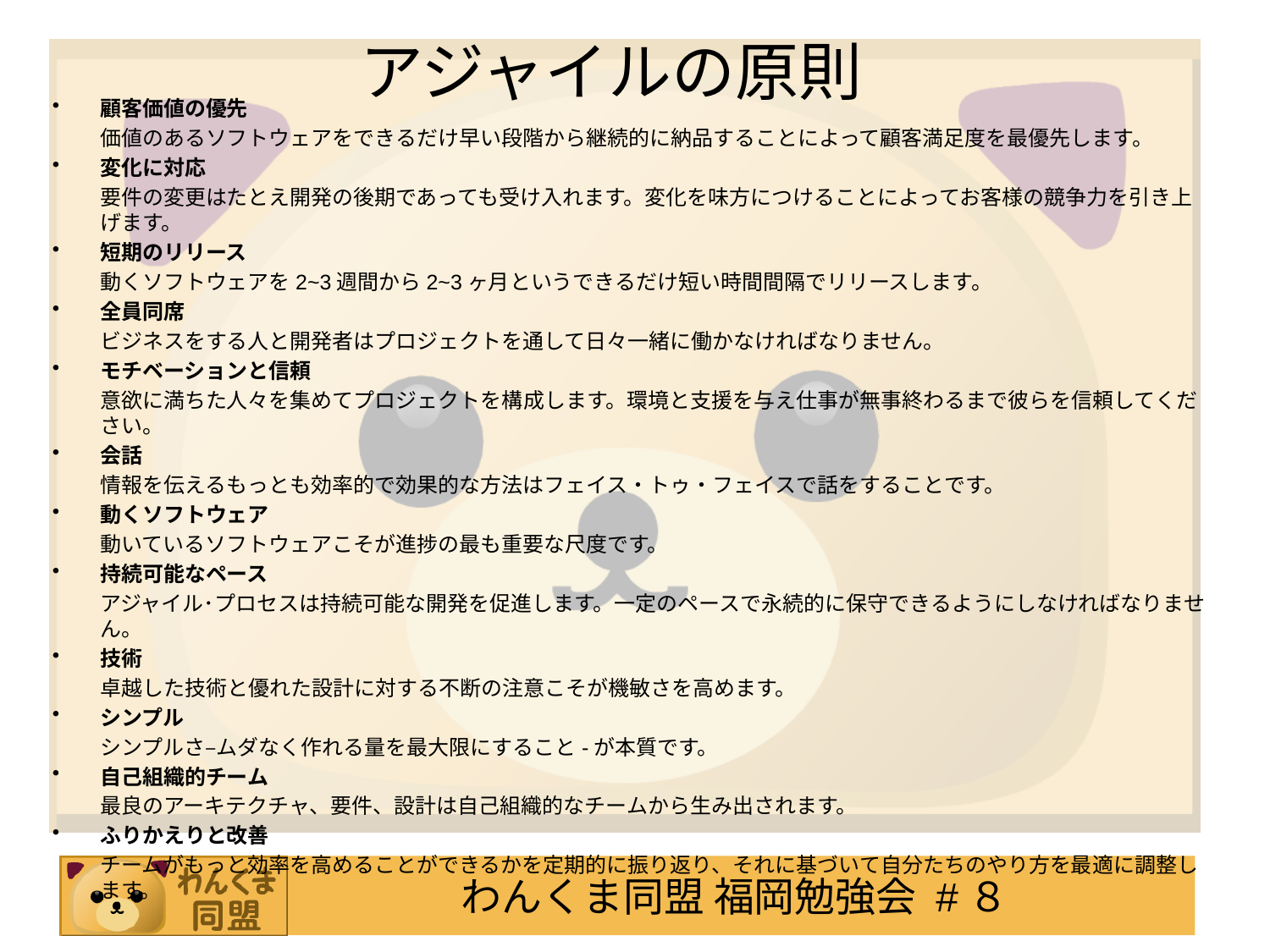

# アジャイルの原則
顧客価値の優先
	価値のあるソフトウェアをできるだけ早い段階から継続的に納品することによって顧客満足度を最優先します。
変化に対応
	要件の変更はたとえ開発の後期であっても受け入れます。変化を味方につけることによってお客様の競争力を引き上げます。
短期のリリース
	動くソフトウェアを2~3週間から2~3ヶ月というできるだけ短い時間間隔でリリースします。
全員同席
	ビジネスをする人と開発者はプロジェクトを通して日々一緒に働かなければなりません。
モチベーションと信頼
	意欲に満ちた人々を集めてプロジェクトを構成します。環境と支援を与え仕事が無事終わるまで彼らを信頼してください。
会話
	情報を伝えるもっとも効率的で効果的な方法はフェイス・トゥ・フェイスで話をすることです。
動くソフトウェア
	動いているソフトウェアこそが進捗の最も重要な尺度です。
持続可能なペース
	アジャイル･プロセスは持続可能な開発を促進します。一定のペースで永続的に保守できるようにしなければなりません。
技術
	卓越した技術と優れた設計に対する不断の注意こそが機敏さを高めます。
シンプル
	シンプルさ–ムダなく作れる量を最大限にすること-が本質です。
自己組織的チーム
	最良のアーキテクチャ、要件、設計は自己組織的なチームから生み出されます。
ふりかえりと改善
	チームがもっと効率を高めることができるかを定期的に振り返り、それに基づいて自分たちのやり方を最適に調整します。